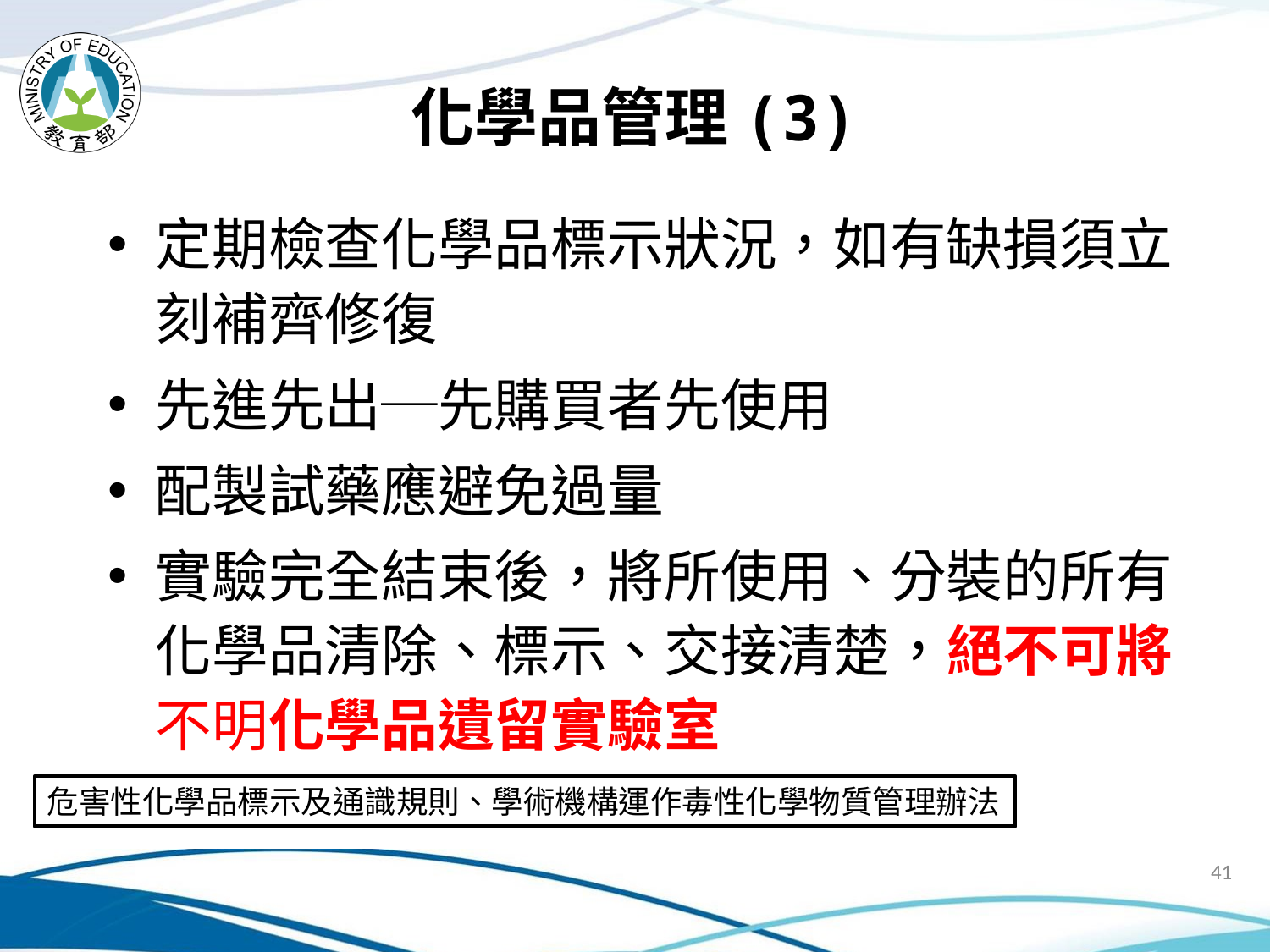

# 化學品管理(3)
定期檢查化學品標示狀況，如有缺損須立刻補齊修復
先進先出─先購買者先使用
配製試藥應避免過量
實驗完全結束後，將所使用、分裝的所有化學品清除、標示、交接清楚，絕不可將不明化學品遺留實驗室
危害性化學品標示及通識規則、學術機構運作毒性化學物質管理辦法
41